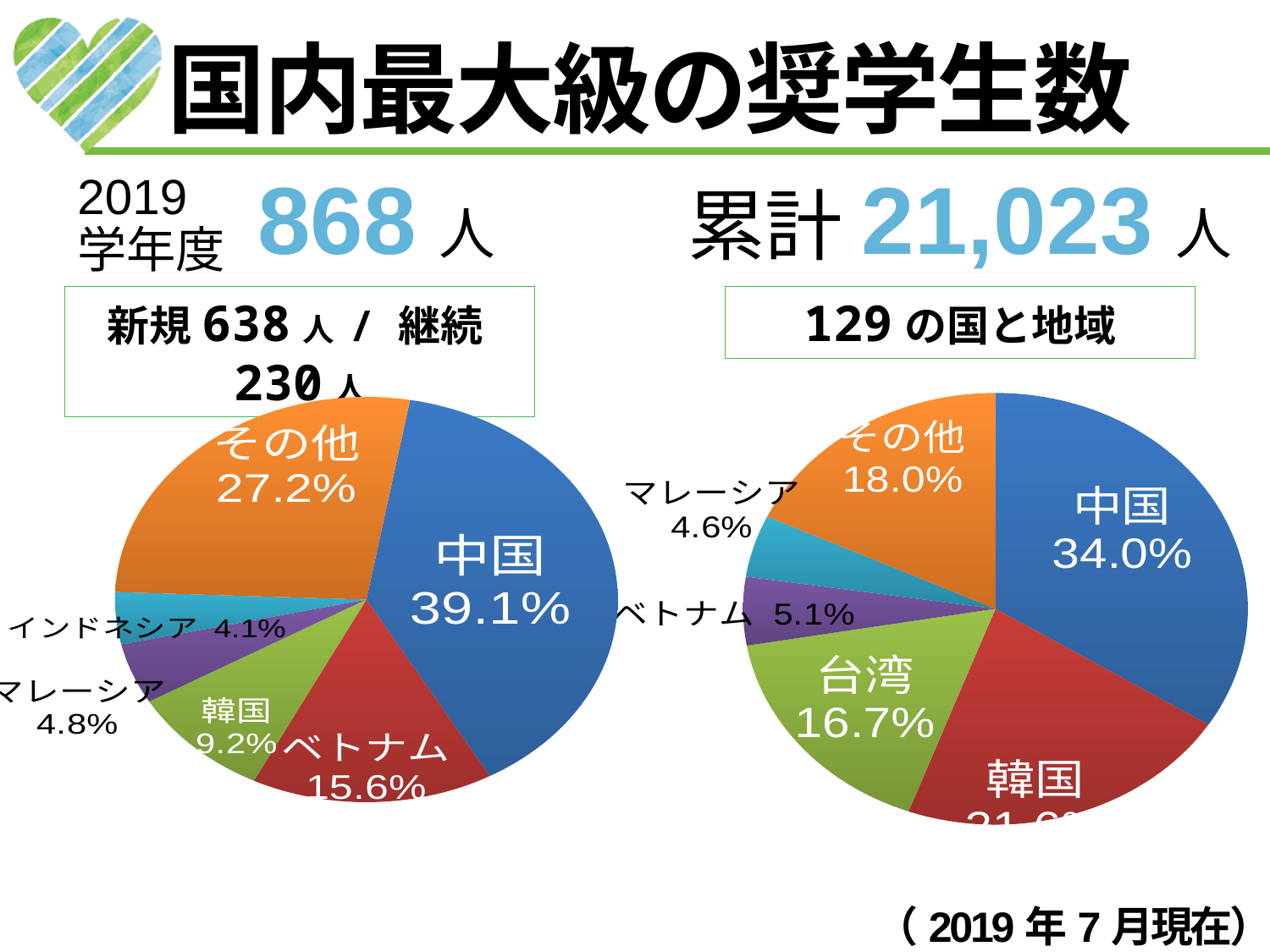

# 国内最大級の奨学生数
2019学年度
868人
累計21,023人

新規638人 / 継続230人
129の国と地域

### Chart

| Category | 売上高 |
|---|---|
| 中国 | 7152.0 |
| 韓国 | 4536.0 |
| 台湾 | 3505.0 |
| ベトナム | 1076.0 |
| マレーシア | 975.0 |
| その他 | 3779.0 |

### Chart

| Category | 列1 |
|---|---|
| 中国 | 339.0 |
| ベトナム | 135.0 |
| 韓国 | 80.0 |
| マレーシア | 42.0 |
| インドネシア | 36.0 |
| その他 | 236.0 |
（2019年7月現在）